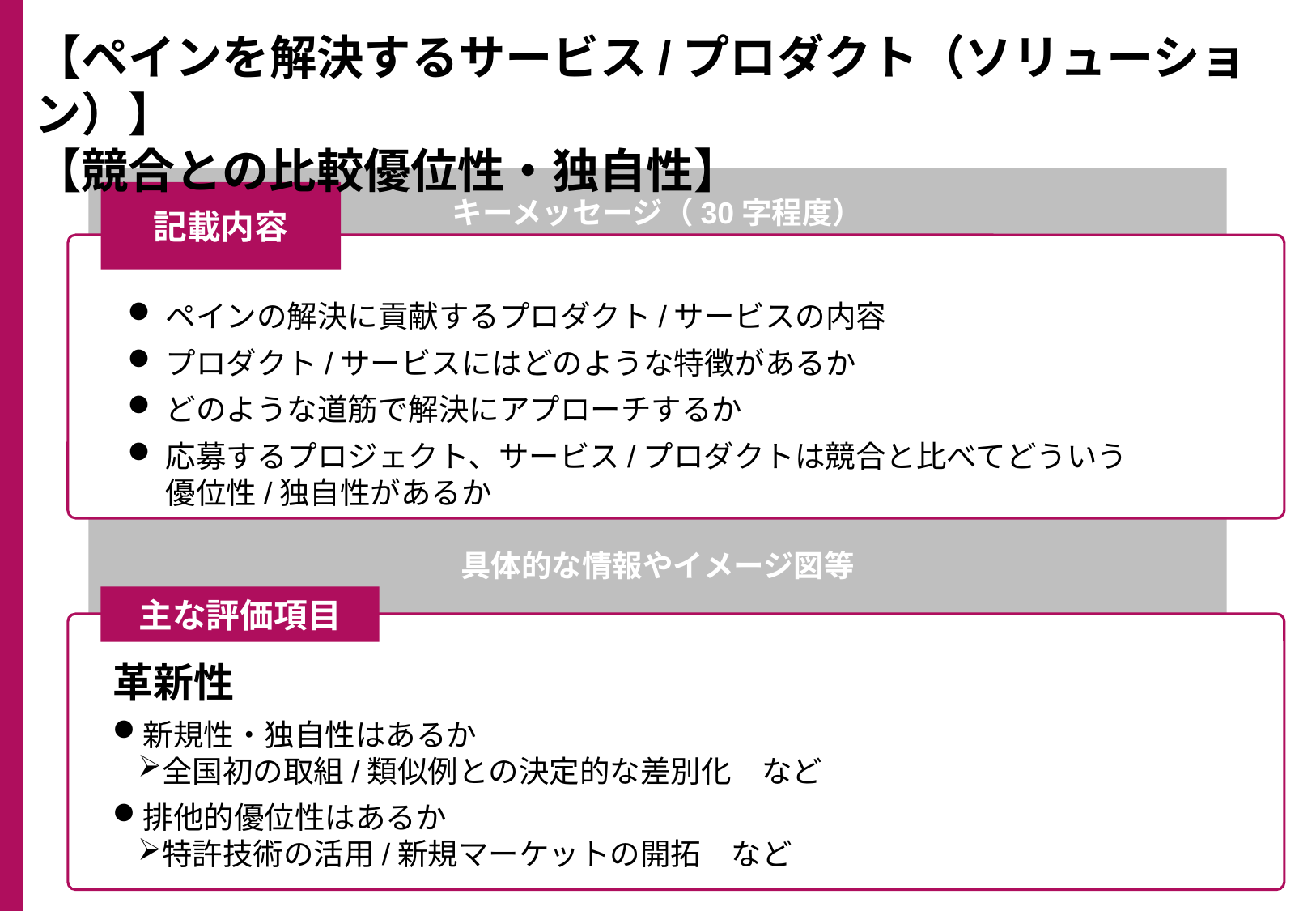

【ペインを解決するサービス/プロダクト（ソリューション）】
【競合との比較優位性・独自性】
キーメッセージ（30字程度）
記載内容

ペインの解決に貢献するプロダクト/サービスの内容
プロダクト/サービスにはどのような特徴があるか
どのような道筋で解決にアプローチするか
応募するプロジェクト、サービス/プロダクトは競合と比べてどういう優位性/独自性があるか
具体的な情報やイメージ図等
主な評価項目

革新性
新規性・独自性はあるか
全国初の取組/類似例との決定的な差別化　など
排他的優位性はあるか
特許技術の活用/新規マーケットの開拓　など